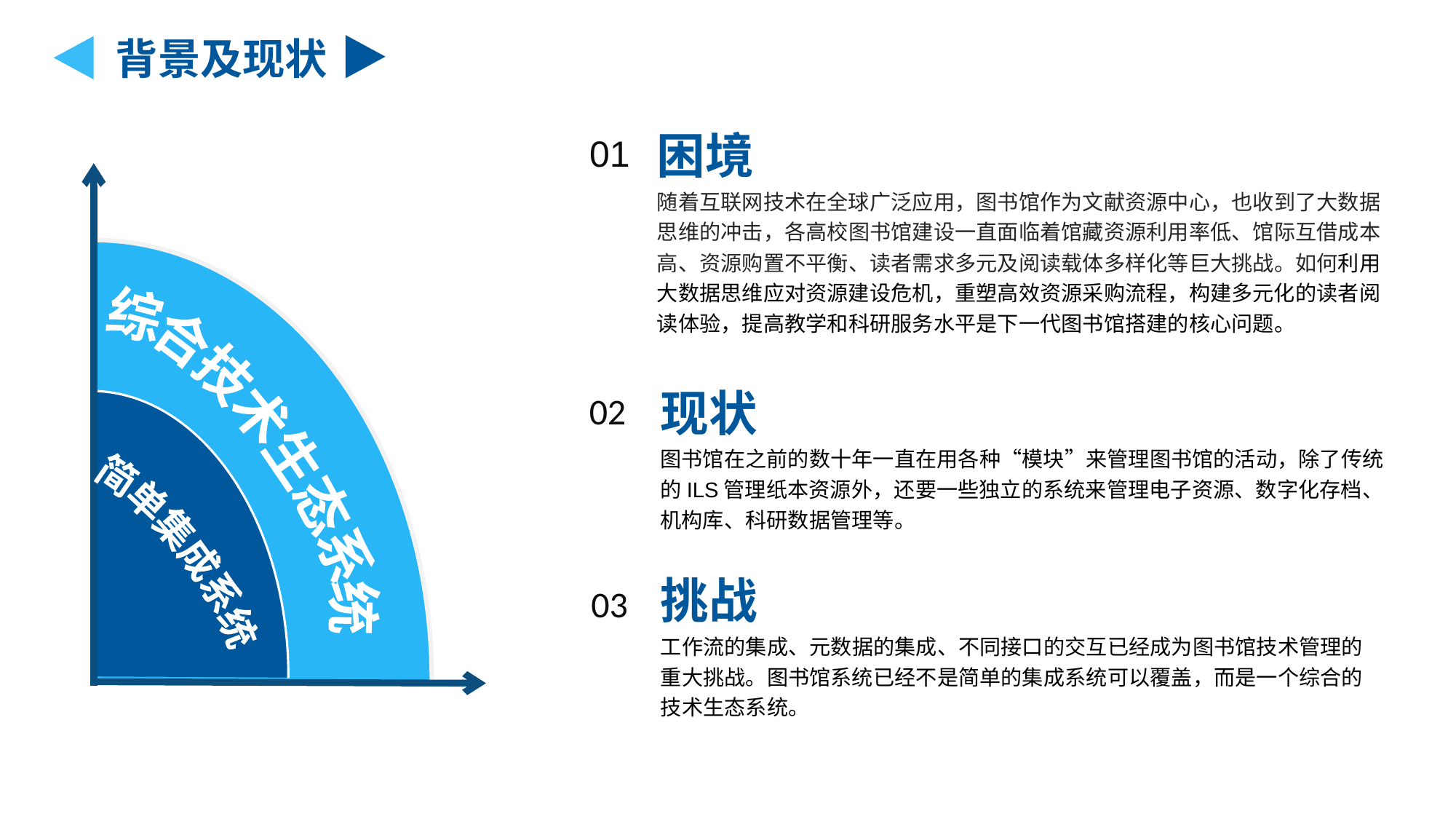

背景及现状
困境
随着互联网技术在全球广泛应用，图书馆作为文献资源中心，也收到了大数据思维的冲击，各高校图书馆建设一直面临着馆藏资源利用率低、馆际互借成本高、资源购置不平衡、读者需求多元及阅读载体多样化等巨大挑战。如何利用大数据思维应对资源建设危机，重塑高效资源采购流程，构建多元化的读者阅读体验，提高教学和科研服务水平是下一代图书馆搭建的核心问题。
01

现状
图书馆在之前的数十年一直在用各种“模块”来管理图书馆的活动，除了传统的ILS管理纸本资源外，还要一些独立的系统来管理电子资源、数字化存档、机构库、科研数据管理等。
02
综合技术生态系统
简单集成系统
挑战
工作流的集成、元数据的集成、不同接口的交互已经成为图书馆技术管理的重大挑战。图书馆系统已经不是简单的集成系统可以覆盖，而是一个综合的技术生态系统。
03